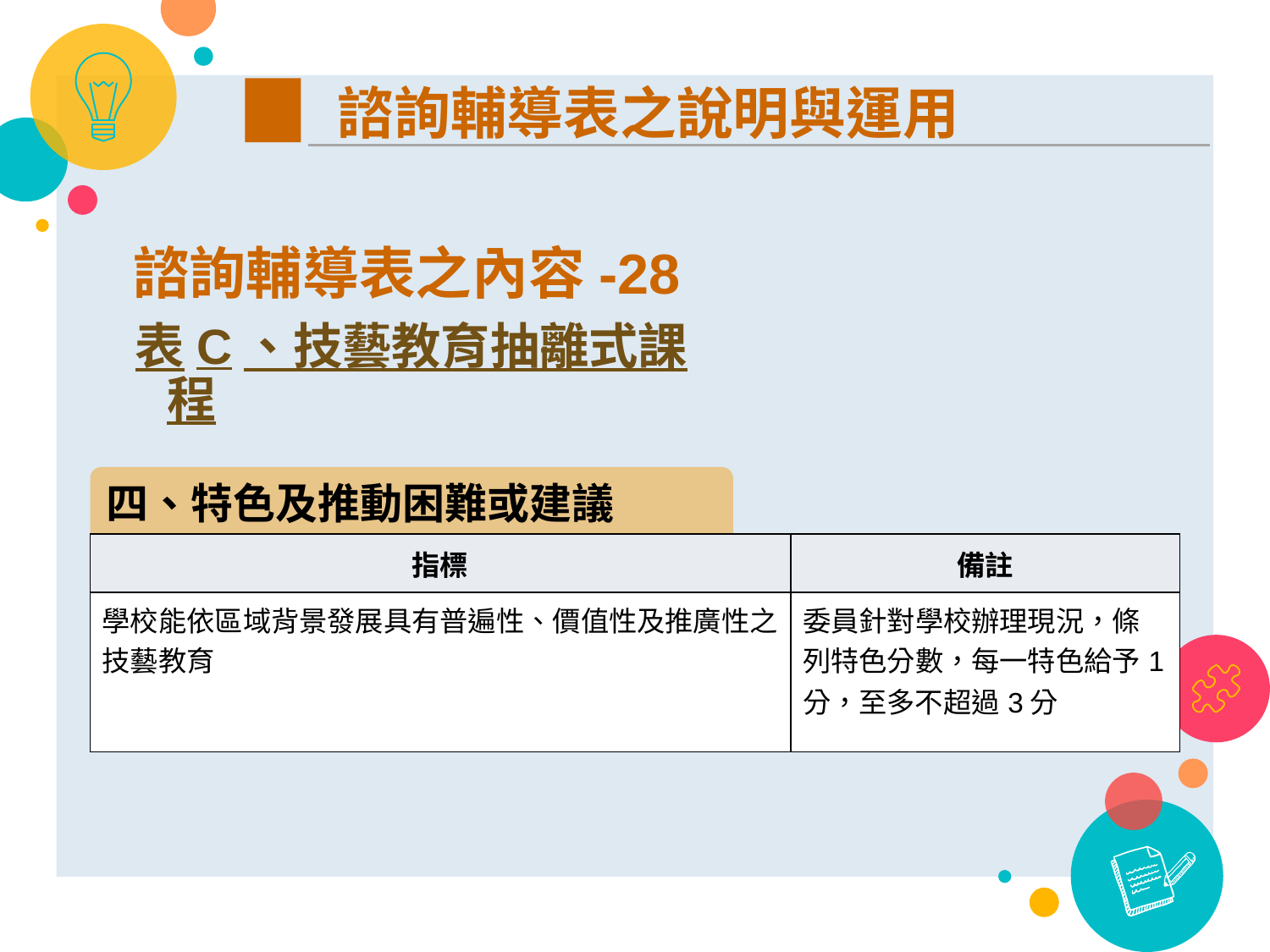

諮詢輔導表之說明與運用

諮詢輔導表之內容-28
表C、技藝教育抽離式課程
四、特色及推動困難或建議
| 指標 | 備註 |
| --- | --- |
| 學校能依區域背景發展具有普遍性、價值性及推廣性之技藝教育 | 委員針對學校辦理現況，條列特色分數，每一特色給予1分，至多不超過3分 |